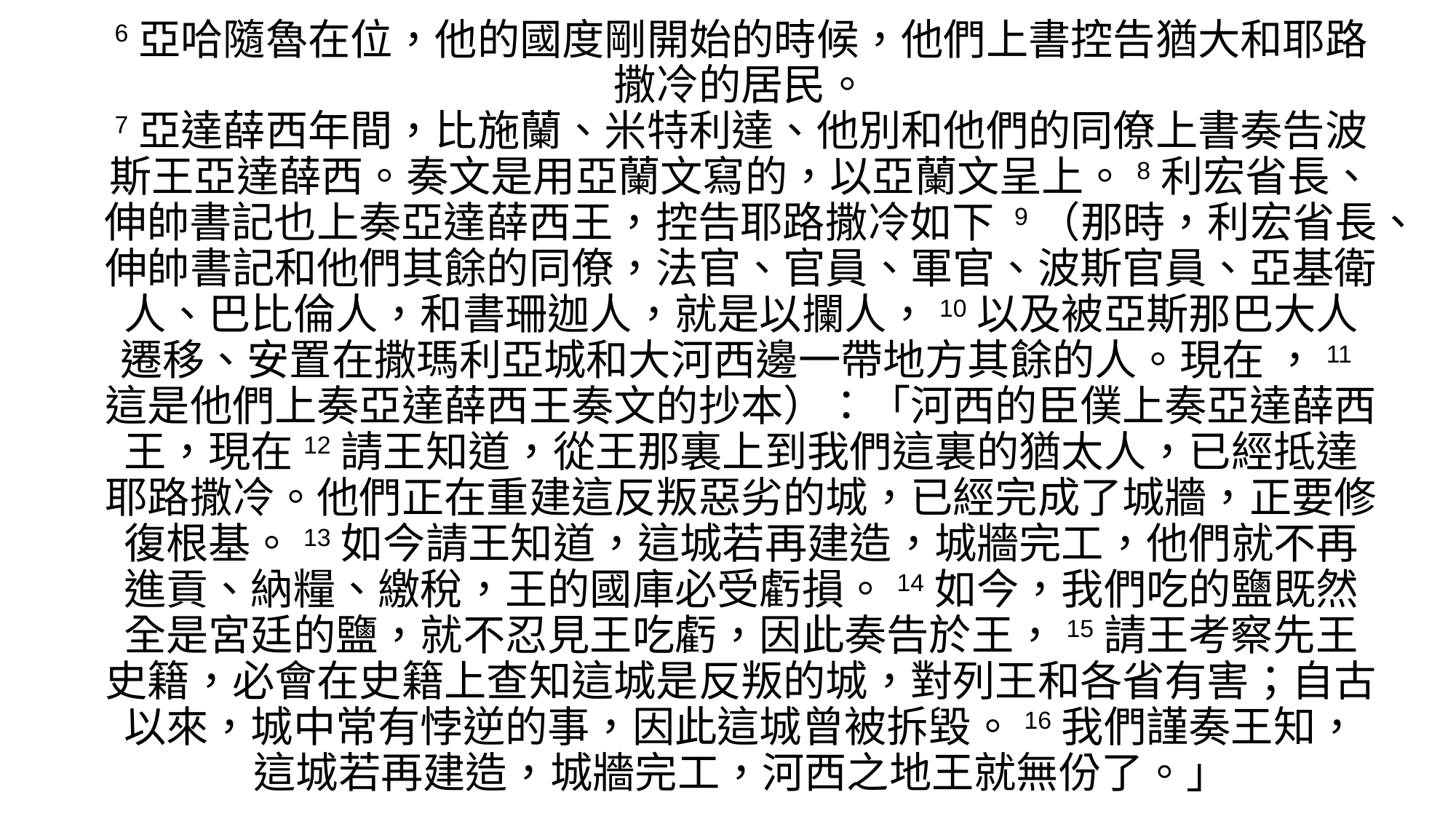

# 6亞哈隨魯在位，他的國度剛開始的時候，他們上書控告猶大和耶路撒冷的居民。 7亞達薛西年間，比施蘭、米特利達、他別和他們的同僚上書奏告波斯王亞達薛西。奏文是用亞蘭文寫的，以亞蘭文呈上。8利宏省長、伸帥書記也上奏亞達薛西王，控告耶路撒冷如下 9（那時，利宏省長、伸帥書記和他們其餘的同僚，法官、官員、軍官、波斯官員、亞基衛人、巴比倫人，和書珊迦人，就是以攔人，10以及被亞斯那巴大人遷移、安置在撒瑪利亞城和大河西邊一帶地方其餘的人。現在 ，11這是他們上奏亞達薛西王奏文的抄本）：「河西的臣僕上奏亞達薛西王，現在12請王知道，從王那裏上到我們這裏的猶太人，已經抵達耶路撒冷。他們正在重建這反叛惡劣的城，已經完成了城牆，正要修復根基。13如今請王知道，這城若再建造，城牆完工，他們就不再進貢、納糧、繳稅，王的國庫必受虧損。14如今，我們吃的鹽既然全是宮廷的鹽，就不忍見王吃虧，因此奏告於王，15請王考察先王史籍，必會在史籍上查知這城是反叛的城，對列王和各省有害；自古以來，城中常有悖逆的事，因此這城曾被拆毀。16我們謹奏王知，這城若再建造，城牆完工，河西之地王就無份了。」